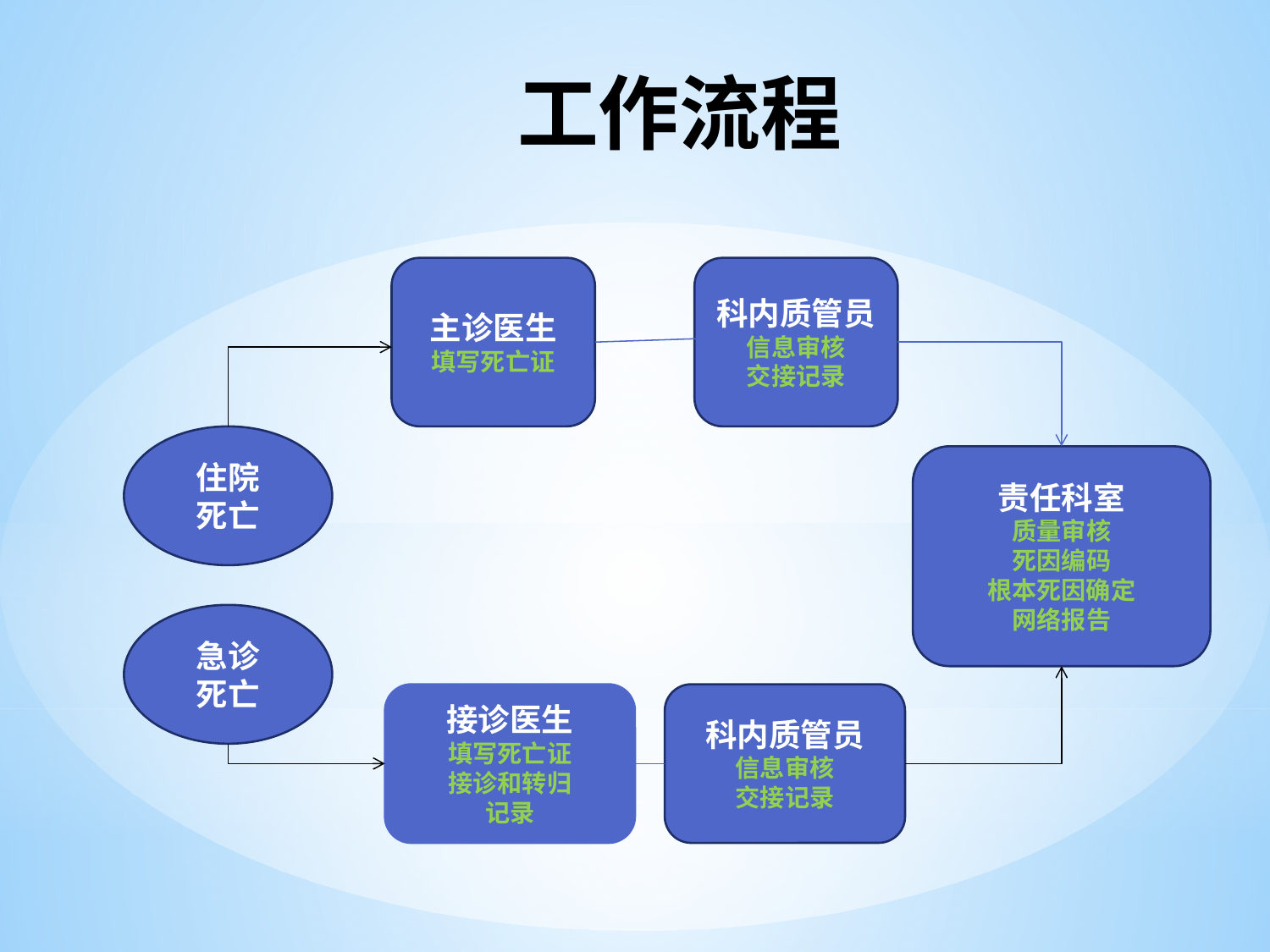

# 工作流程
主诊医生
填写死亡证
科内质管员
信息审核
交接记录
住院
死亡
责任科室
质量审核
死因编码
根本死因确定
网络报告
急诊
死亡
接诊医生
填写死亡证
接诊和转归
记录
科内质管员
信息审核
交接记录